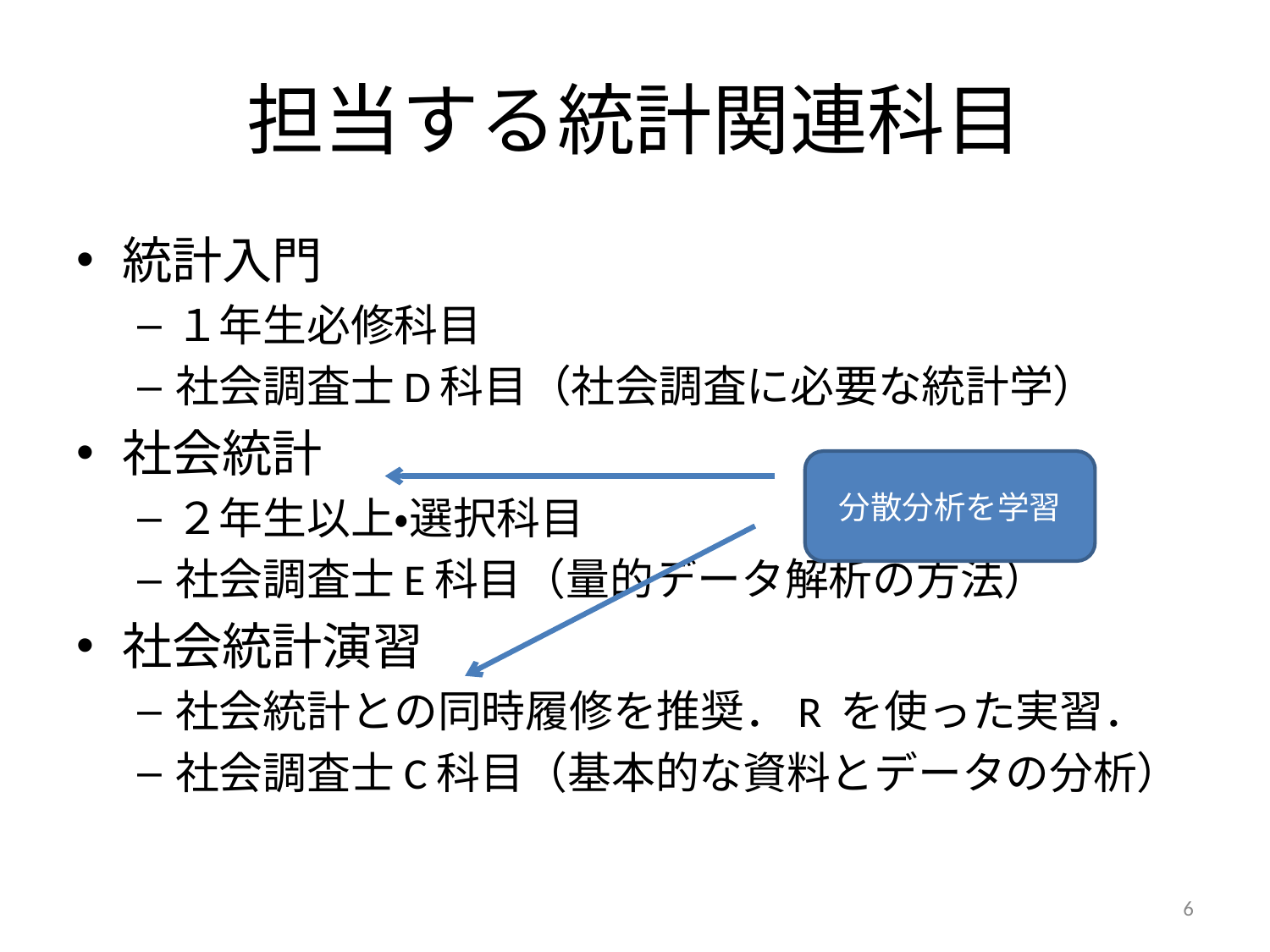

# 担当する統計関連科目
統計入門
１年生必修科目
社会調査士D科目（社会調査に必要な統計学）
社会統計
２年生以上・選択科目
社会調査士E科目（量的データ解析の方法）
社会統計演習
社会統計との同時履修を推奨．R を使った実習．
社会調査士C科目（基本的な資料とデータの分析）

分散分析を学習
6